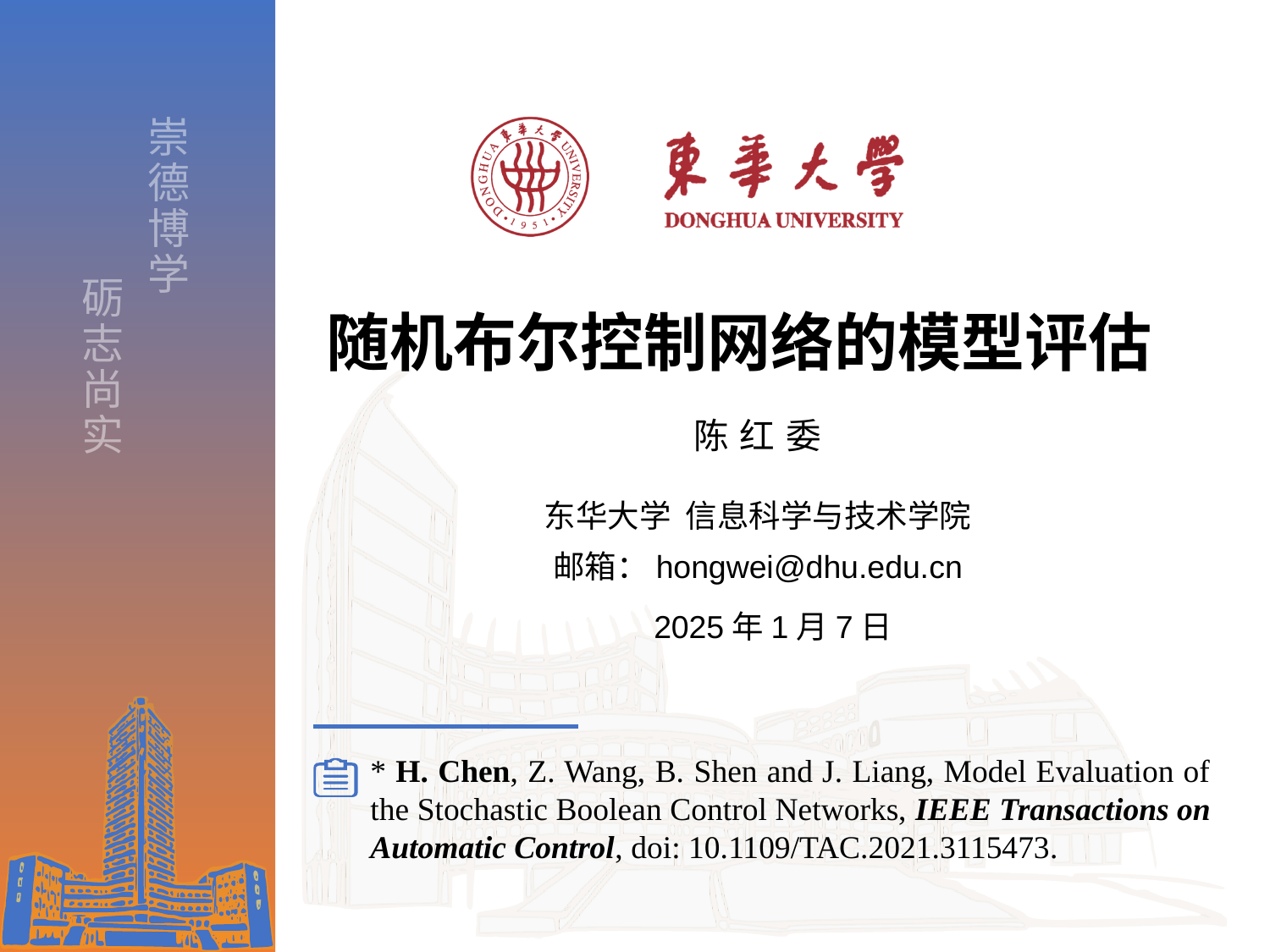

随机布尔控制网络的模型评估
陈红委
东华大学  信息科学与技术学院
邮箱：hongwei@dhu.edu.cn
2025年1月7日
* H. Chen, Z. Wang, B. Shen and J. Liang, Model Evaluation of the Stochastic Boolean Control Networks, IEEE Transactions on Automatic Control, doi: 10.1109/TAC.2021.3115473.